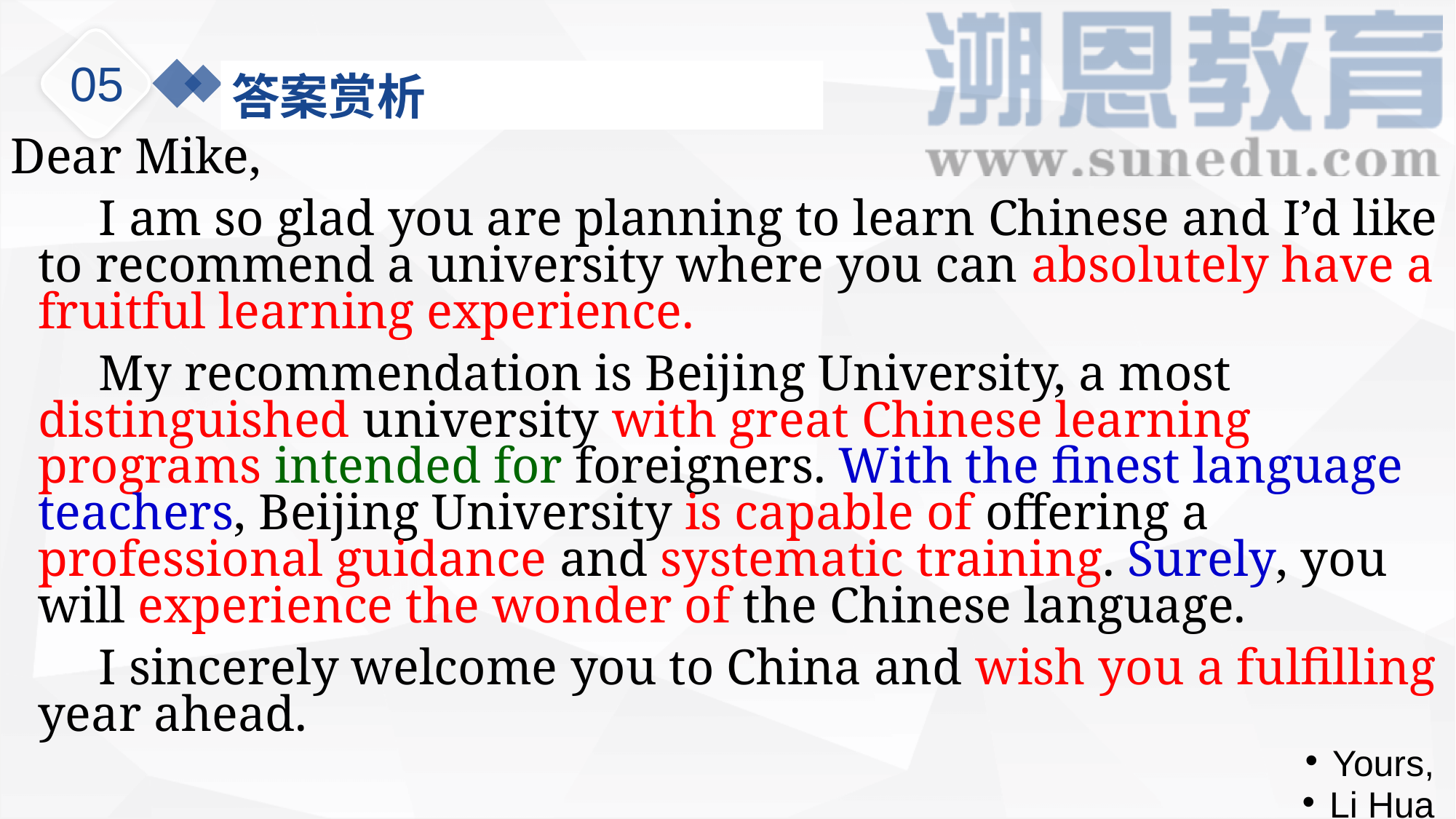

05
答案赏析
We provide the best way to  your business.

Dear Mike,
       I am so glad you are planning to learn Chinese and I’d like to recommend a university where you can absolutely have a fruitful learning experience.
       My recommendation is Beijing University, a most distinguished university with great Chinese learning programs intended for foreigners. With the finest language teachers, Beijing University is capable of offering a professional guidance and systematic training. Surely, you will experience the wonder of the Chinese language.
       I sincerely welcome you to China and wish you a fulfilling year ahead.
Yours,
Li Hua